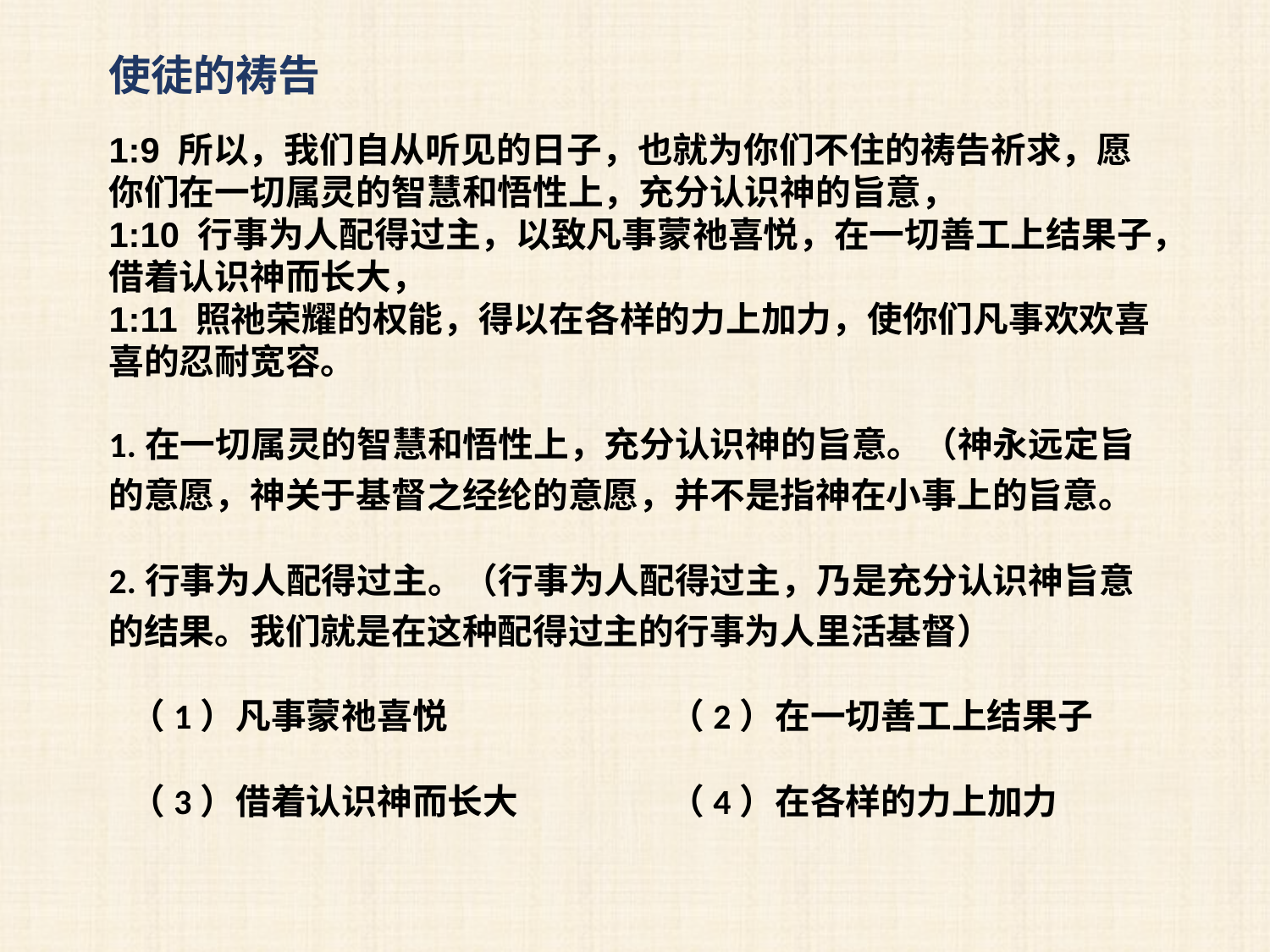

使徒的祷告
1:9 所以，我们自从听见的日子，也就为你们不住的祷告祈求，愿你们在一切属灵的智慧和悟性上，充分认识神的旨意，
1:10 行事为人配得过主，以致凡事蒙祂喜悦，在一切善工上结果子，借着认识神而长大，
1:11 照祂荣耀的权能，得以在各样的力上加力，使你们凡事欢欢喜喜的忍耐宽容。
1.在一切属灵的智慧和悟性上，充分认识神的旨意。（神永远定旨的意愿，神关于基督之经纶的意愿，并不是指神在小事上的旨意。
2.行事为人配得过主。（行事为人配得过主，乃是充分认识神旨意的结果。我们就是在这种配得过主的行事为人里活基督）
（1）凡事蒙祂喜悦
（2）在一切善工上结果子
（3）借着认识神而长大
（4）在各样的力上加力